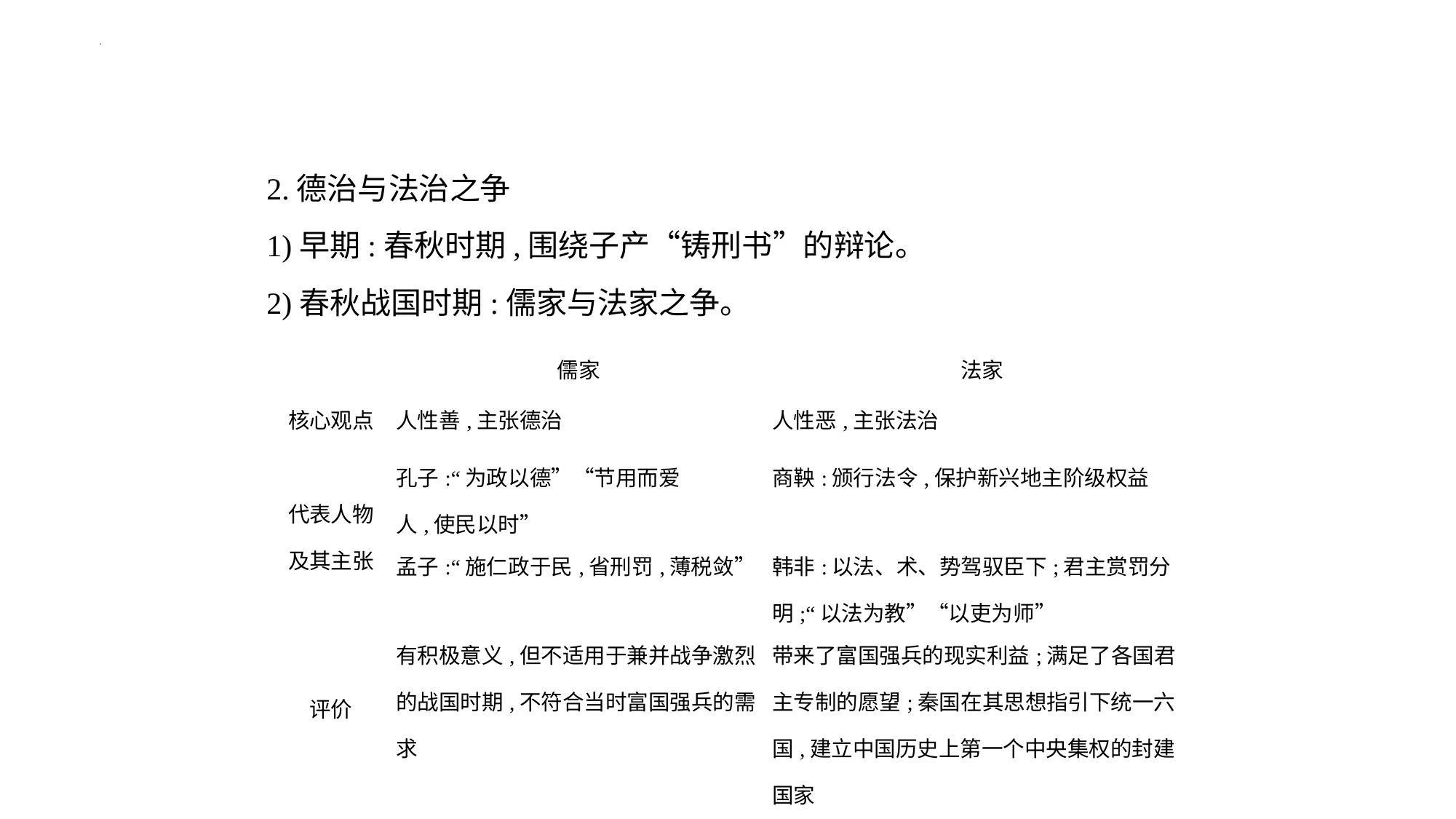

2.德治与法治之争
1)早期:春秋时期,围绕子产“铸刑书”的辩论。
2)春秋战国时期:儒家与法家之争。
|  | 儒家 | 法家 |
| --- | --- | --- |
| 核心观点 | 人性善,主张德治 | 人性恶,主张法治 |
| 代表人物 及其主张 | 孔子:“为政以德”“节用而爱 人,使民以时” | 商鞅:颁行法令,保护新兴地主阶级权益 |
|  | 孟子:“施仁政于民,省刑罚,薄税敛” | 韩非:以法、术、势驾驭臣下;君主赏罚分明;“以法为教”“以吏为师” |
| 评价 | 有积极意义,但不适用于兼并战争激烈的战国时期,不符合当时富国强兵的需求 | 带来了富国强兵的现实利益;满足了各国君主专制的愿望;秦国在其思想指引下统一六国,建立中国历史上第一个中央集权的封建国家 |